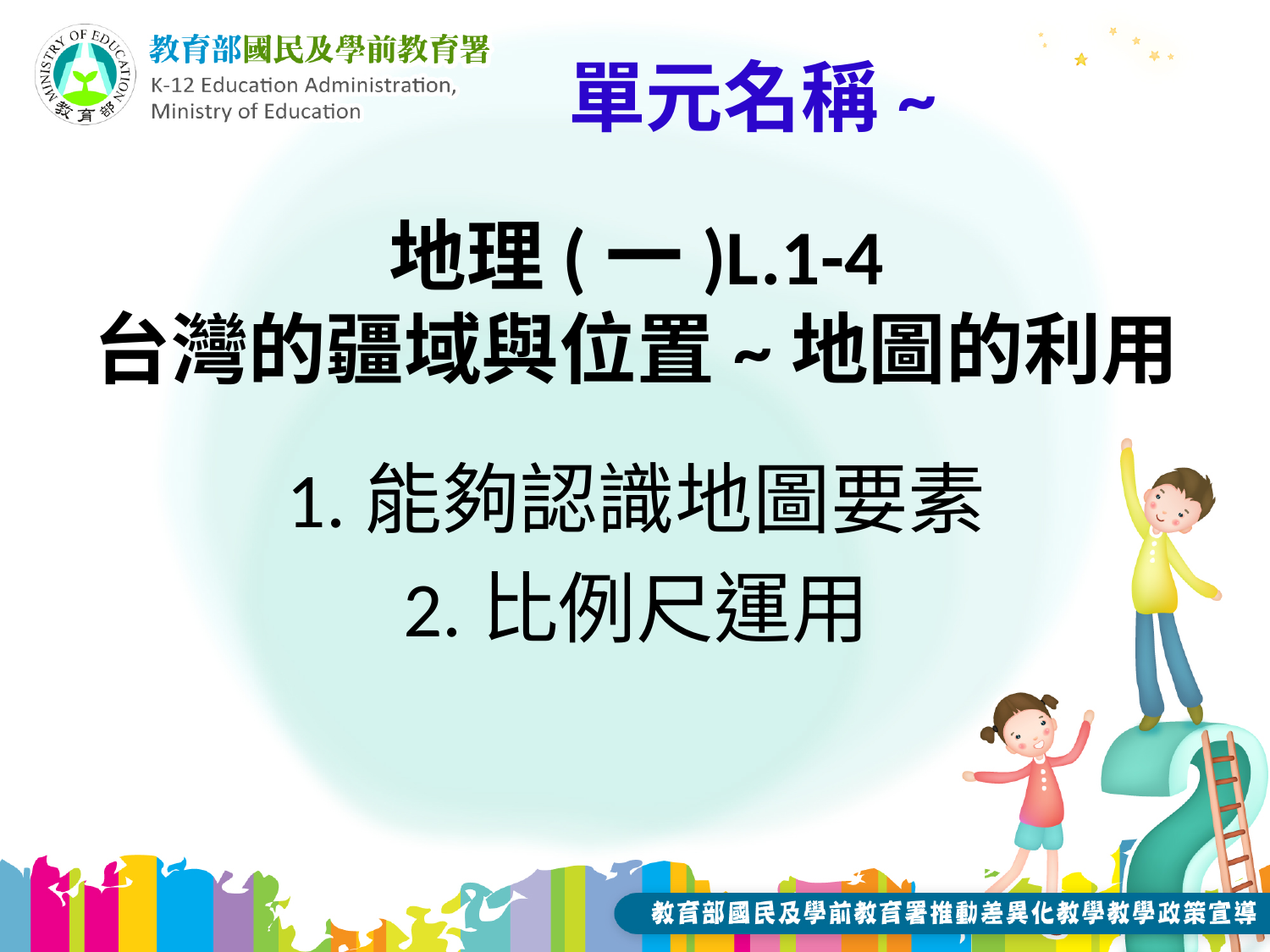

單元名稱~
地理(一)L.1-4
台灣的疆域與位置~地圖的利用
1.能夠認識地圖要素
2.比例尺運用